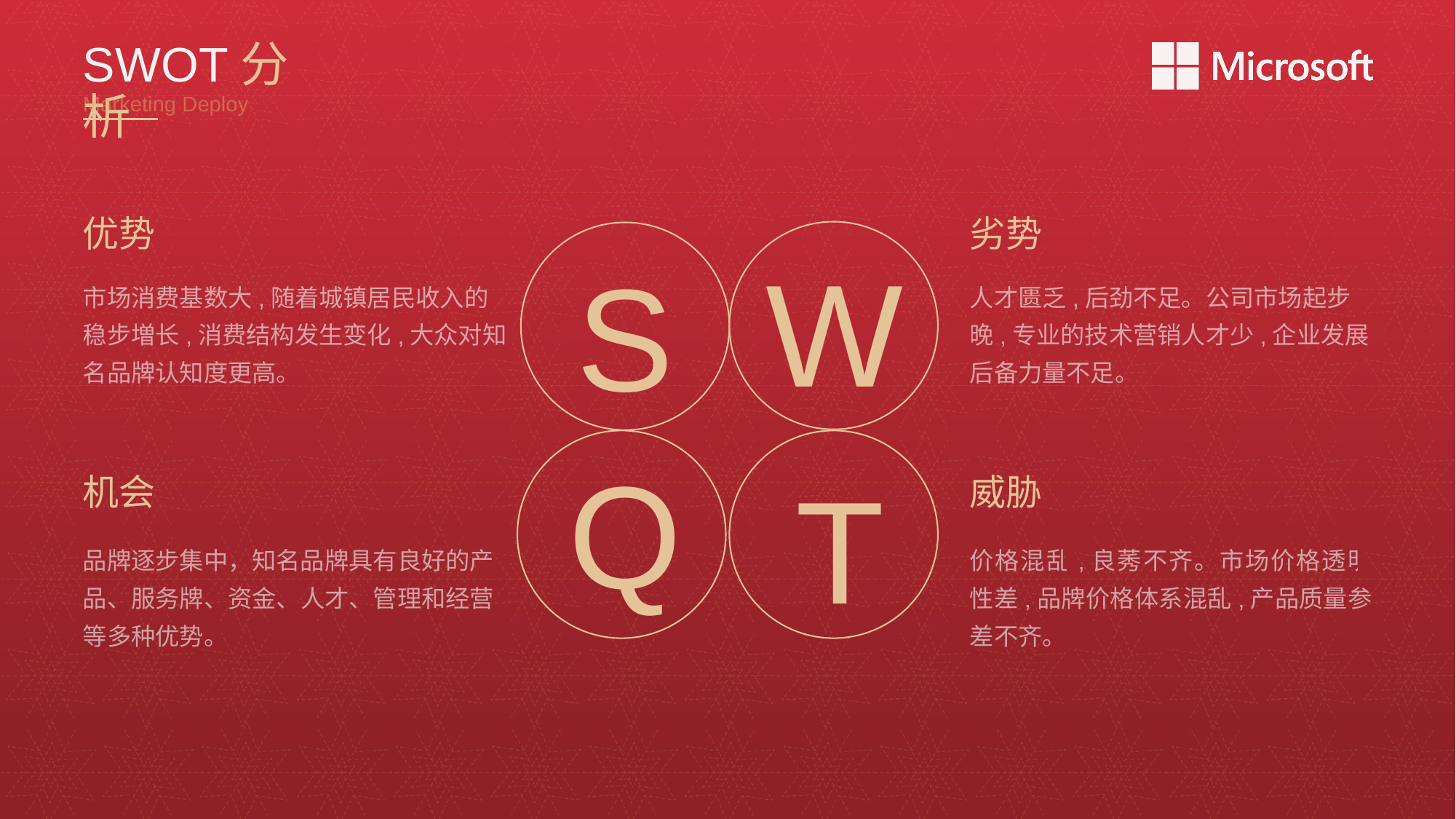

SWOT分析
Marketing Deploy
优势
劣势

W

S

T

Q
市场消费基数大,随着城镇居民收入的稳步増长,消费结构发生变化,大众对知名品牌认知度更高。
人才匮乏,后劲不足。公司市场起步晚,专业的技术营销人才少,企业发展后备力量不足。
机会
威胁
品牌逐步集中，知名品牌具有良好的产品、服务牌、资金、人才、管理和经营等多种优势。
价格混乱,良莠不齐。市场价格透明性差,品牌价格体系混乱,产品质量参差不齐。